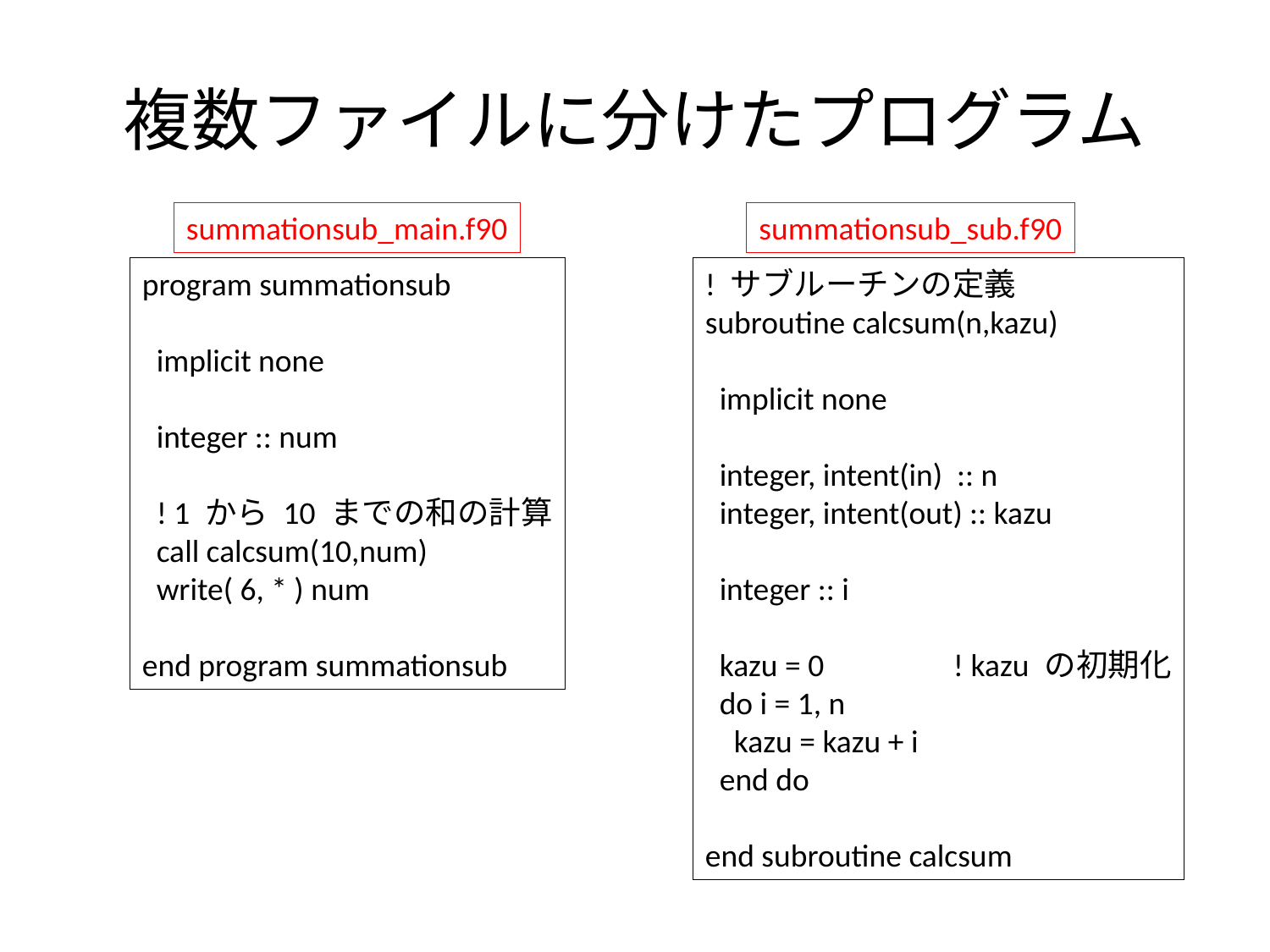

# 複数ファイルに分けたプログラム
summationsub_main.f90
summationsub_sub.f90
program summationsub

  implicit none

  integer :: num

  ! 1 から 10 までの和の計算
  call calcsum(10,num)
  write( 6, * ) num

end program summationsub
! サブルーチンの定義
subroutine calcsum(n,kazu)

  implicit none

  integer, intent(in)  :: n
  integer, intent(out) :: kazu

  integer :: i

  kazu = 0                  ! kazu の初期化
  do i = 1, n
    kazu = kazu + i
  end do

end subroutine calcsum